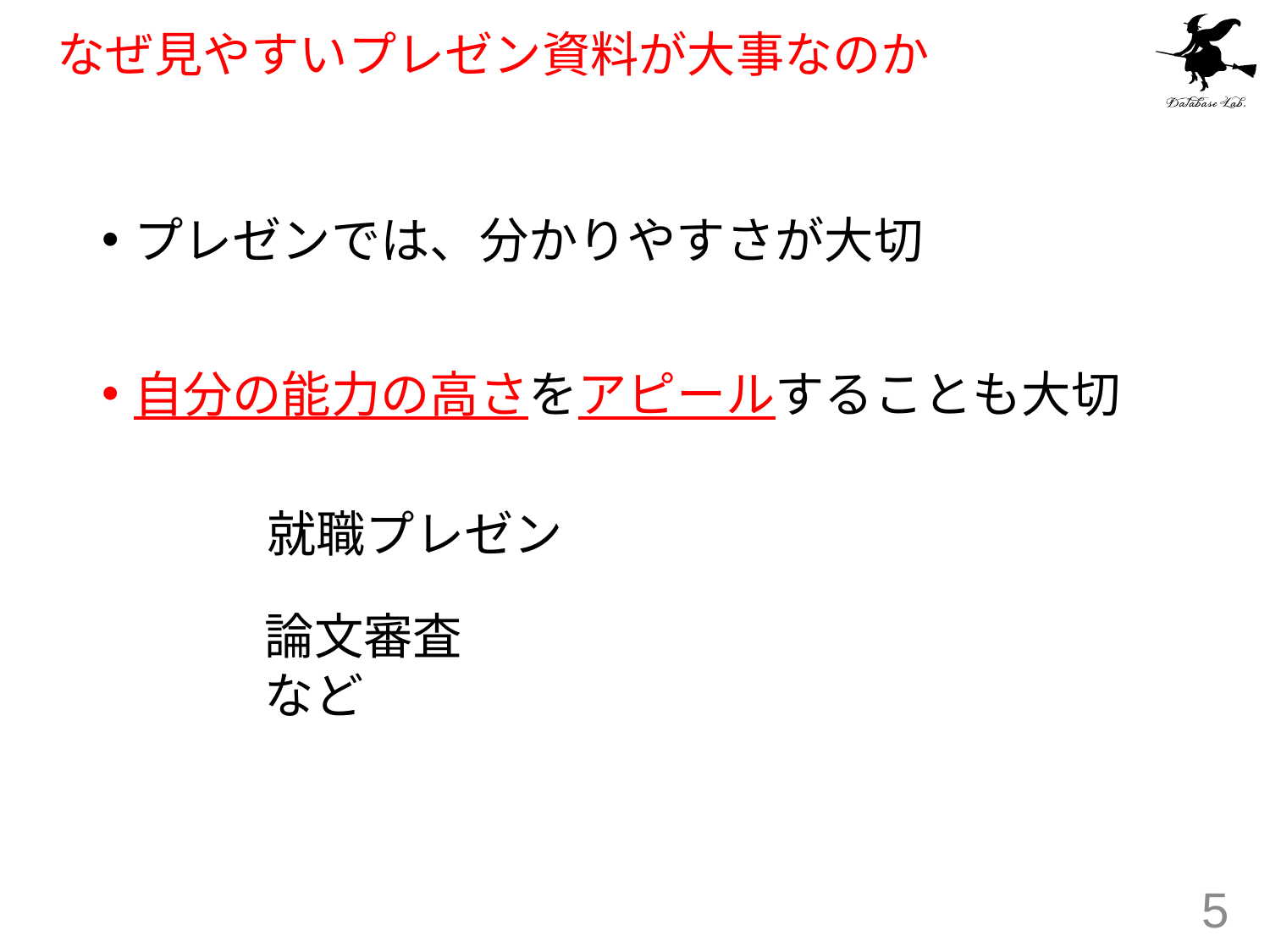

# なぜ見やすいプレゼン資料が大事なのか
プレゼンでは、分かりやすさが大切

自分の能力の高さをアピールすることも大切

就職プレゼン
論文審査　など
5